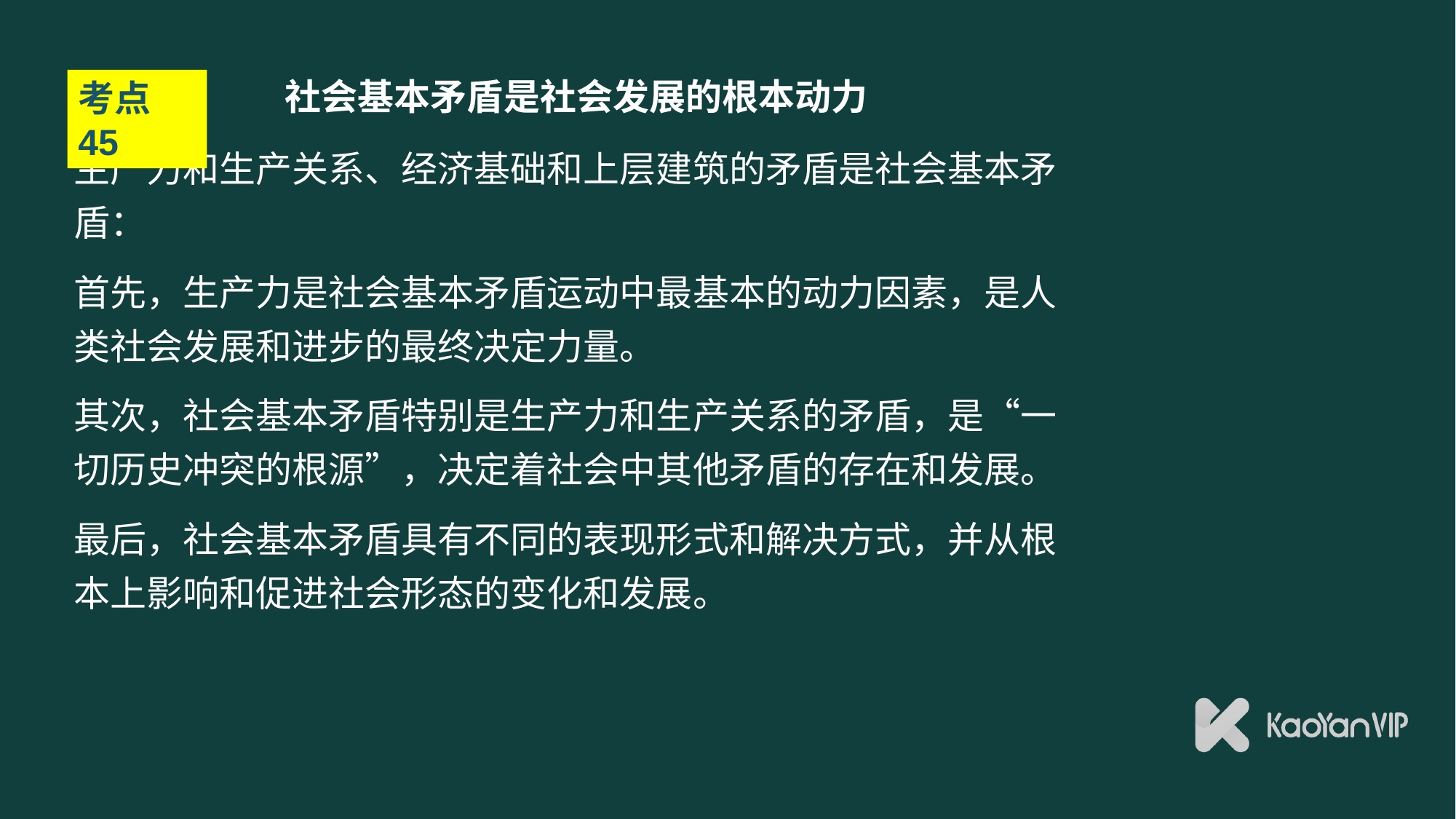

# 社会基本矛盾是社会发展的根本动力
考点45
生产力和生产关系、经济基础和上层建筑的矛盾是社会基本矛盾：
首先，生产力是社会基本矛盾运动中最基本的动力因素，是人类社会发展和进步的最终决定力量。
其次，社会基本矛盾特别是生产力和生产关系的矛盾，是“一切历史冲突的根源”，决定着社会中其他矛盾的存在和发展。
最后，社会基本矛盾具有不同的表现形式和解决方式，并从根本上影响和促进社会形态的变化和发展。